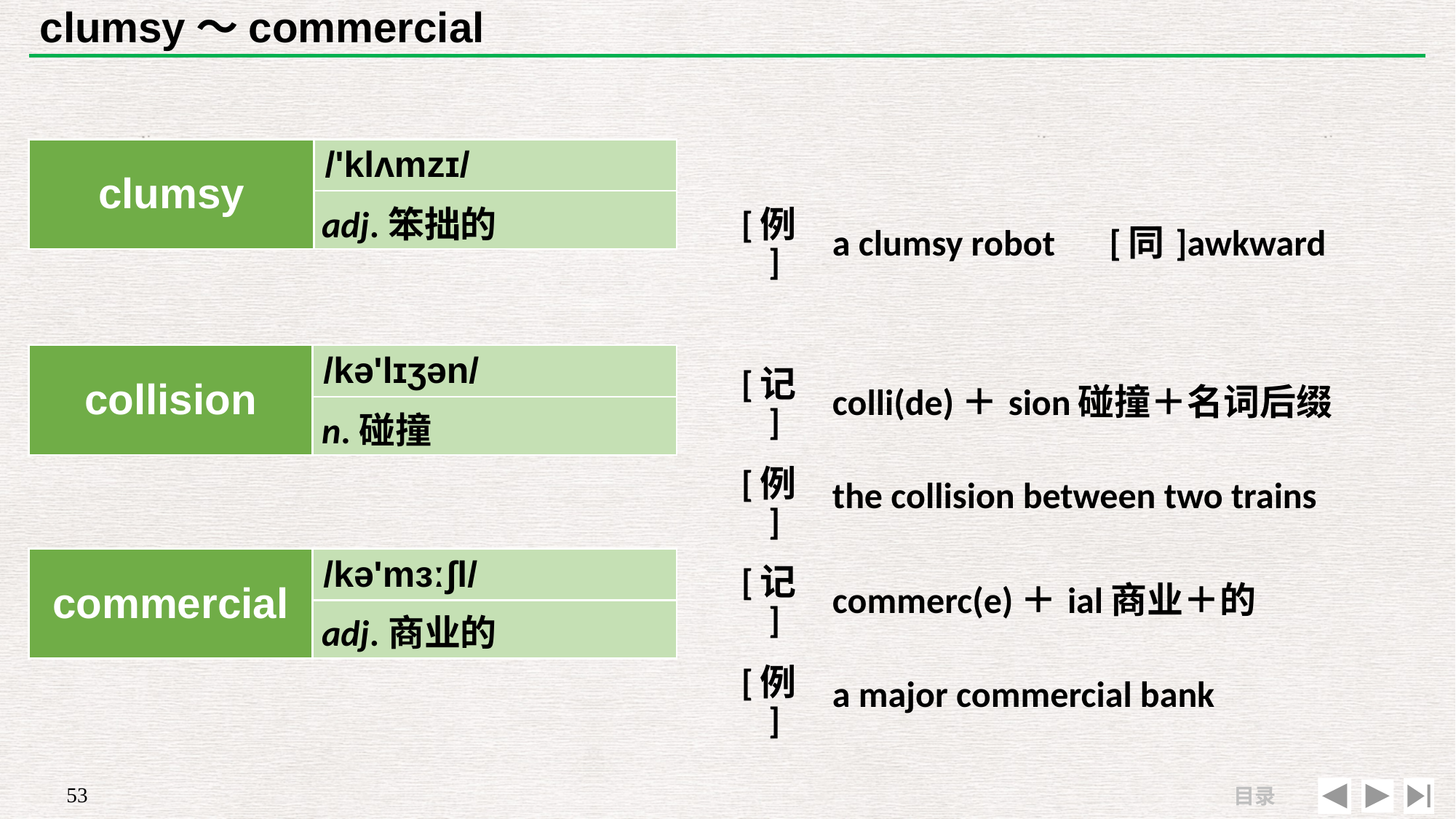

# clumsy～commercial

| clumsy | /'klʌmzɪ/ |
| --- | --- |
|  |  |
|  |  |
| --- | --- |
| [例] | a clumsy robot　[同]awkward |
adj.笨拙的
| collision | /kə'lɪʒən/ |
| --- | --- |
|  |  |
| [记] | colli(de)＋sion碰撞＋名词后缀 |
| --- | --- |
| [例] | the collision between two trains |
n.碰撞
| [记] | commerc(e)＋ial商业＋的 |
| --- | --- |
| [例] | a major commercial bank |
| commercial | /kə'mɜːʃl/ |
| --- | --- |
|  |  |
adj.商业的